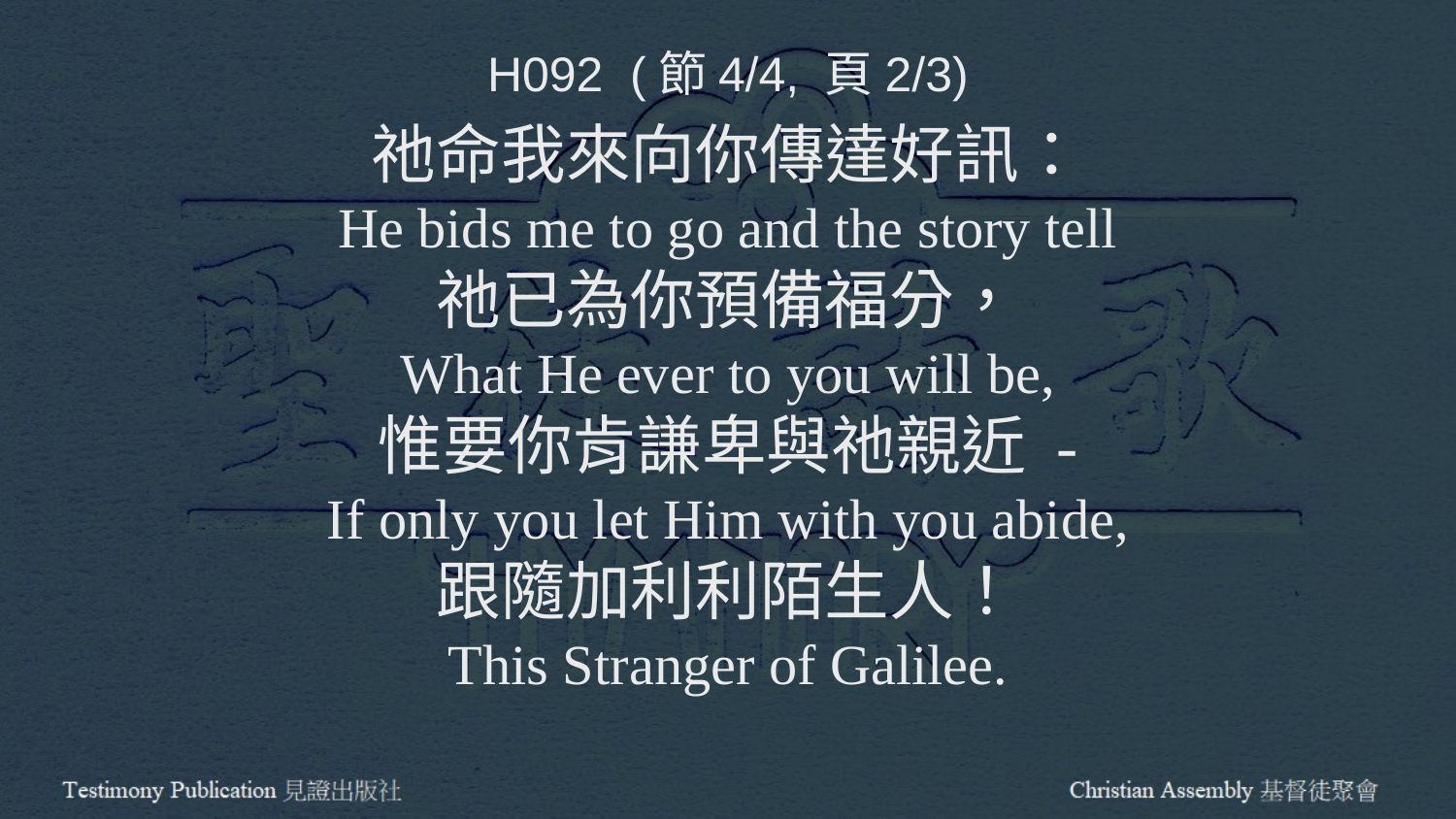

H092  (節4/4, 頁2/3)
祂命我來向你傳達好訊：
He bids me to go and the story tell
祂已為你預備福分，
What He ever to you will be,
惟要你肯謙卑與祂親近 -
If only you let Him with you abide,
跟隨加利利陌生人！
This Stranger of Galilee.